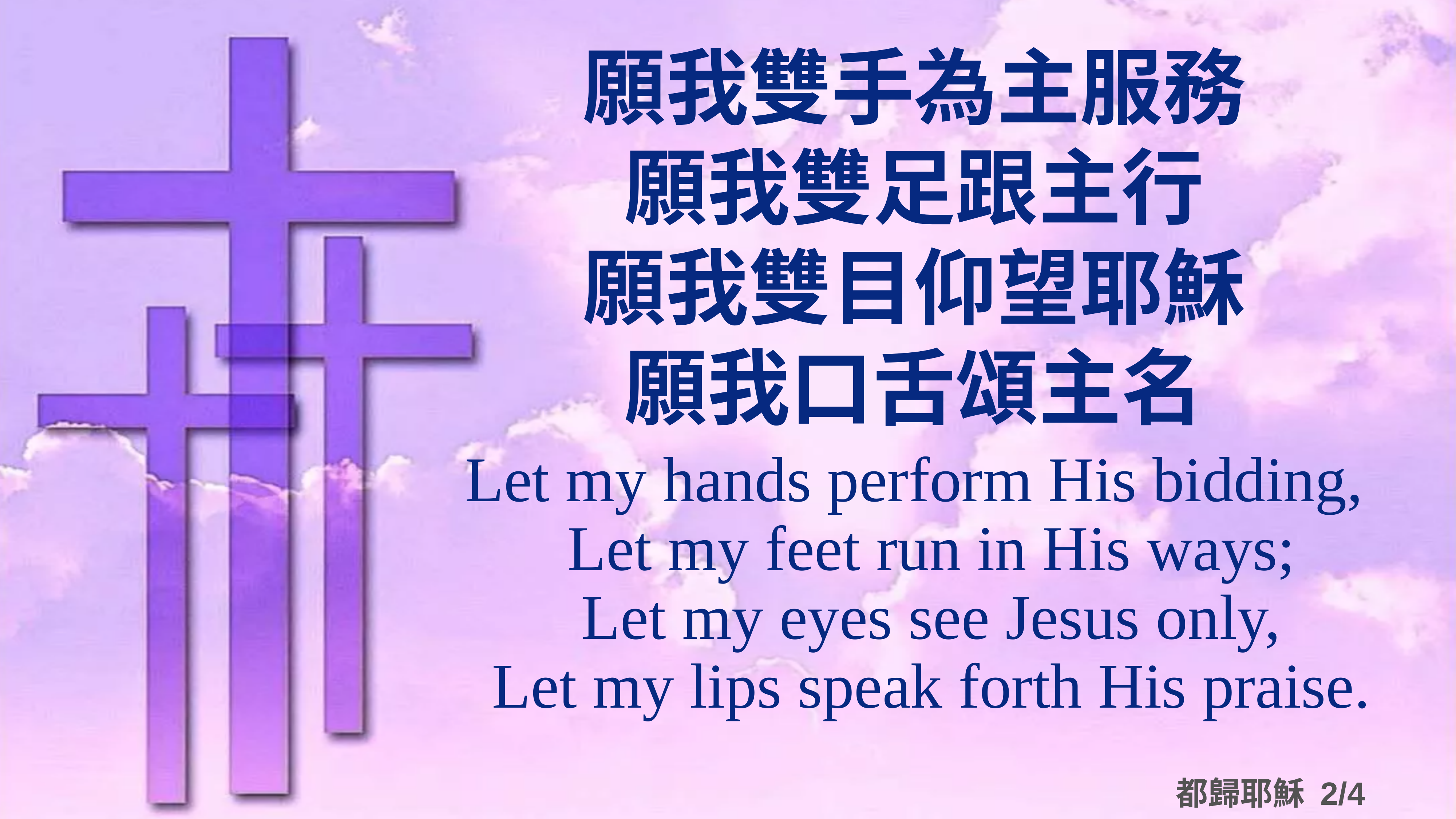

願我雙手為主服務
願我雙足跟主行
願我雙目仰望耶穌
願我口舌頌主名
Let my hands perform His bidding,
Let my feet run in His ways;
Let my eyes see Jesus only,
Let my lips speak forth His praise.
都歸耶穌 2/4